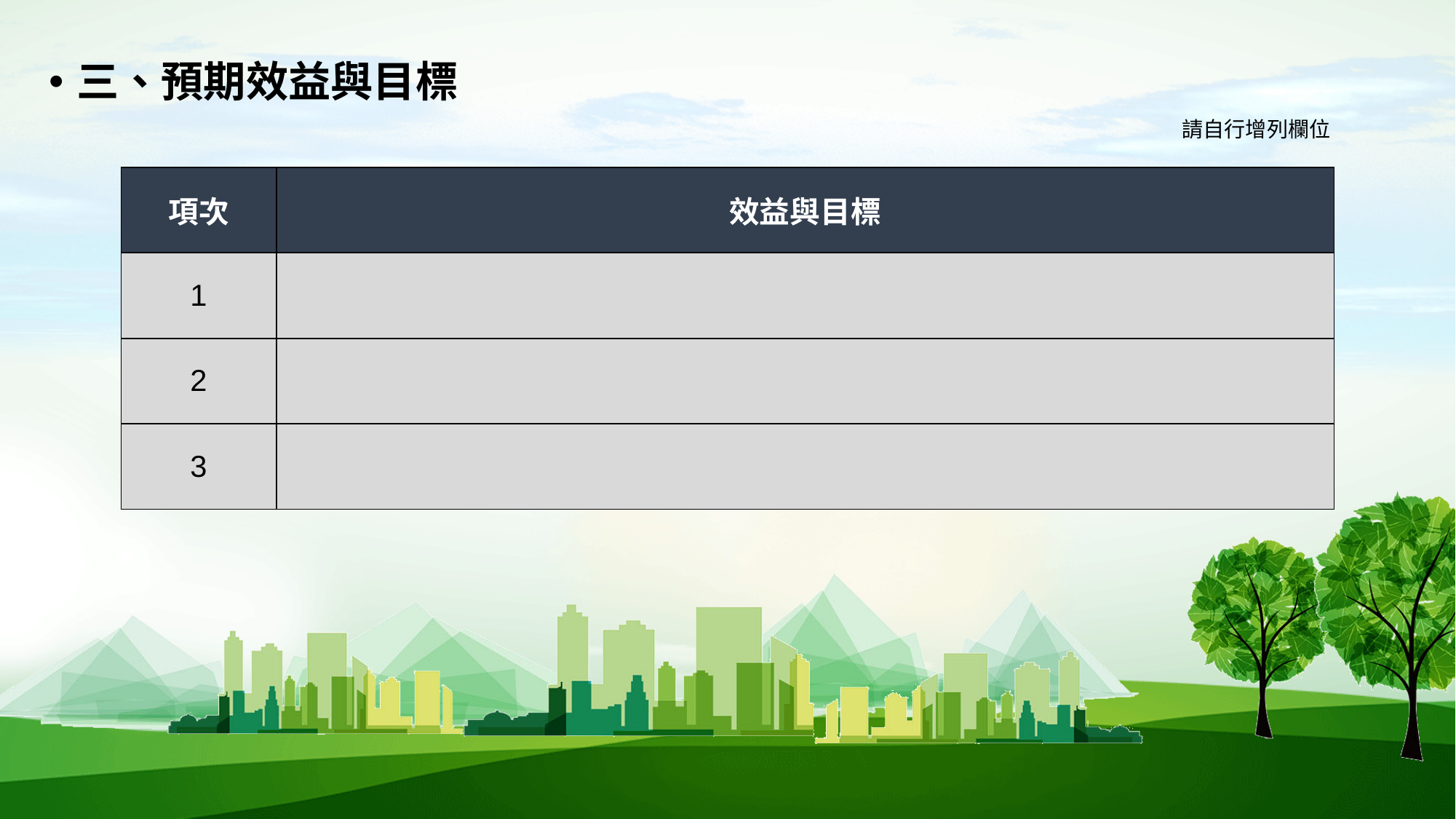

三、預期效益與目標
請自行增列欄位
| 項次 | 效益與目標 |
| --- | --- |
| 1 |  |
| 2 |  |
| 3 |  |